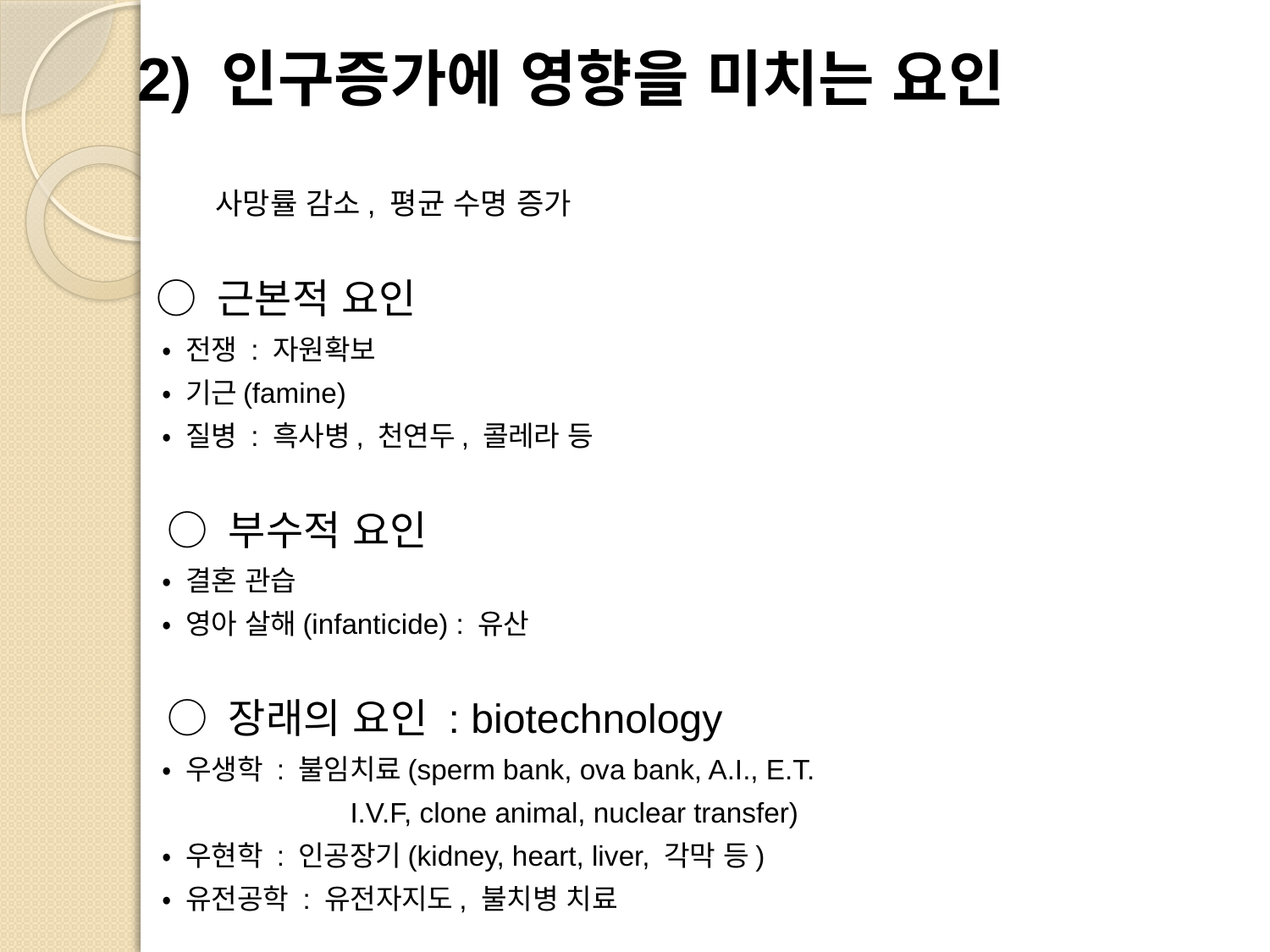

2) 인구증가에 영향을 미치는 요인

                 사망률 감소, 평균 수명 증가

         ○ 근본적 요인
           • 전쟁 : 자원확보
           • 기근(famine)
           • 질병 : 흑사병, 천연두, 콜레라 등

        ○ 부수적 요인
           • 결혼 관습
           • 영아 살해(infanticide) : 유산

        ○ 장래의 요인 : biotechnology
           • 우생학 : 불임치료(sperm bank, ova bank, A.I., E.T.
                                   I.V.F, clone animal, nuclear transfer)
           • 우현학 : 인공장기(kidney, heart, liver, 각막 등)
           • 유전공학 : 유전자지도, 불치병 치료